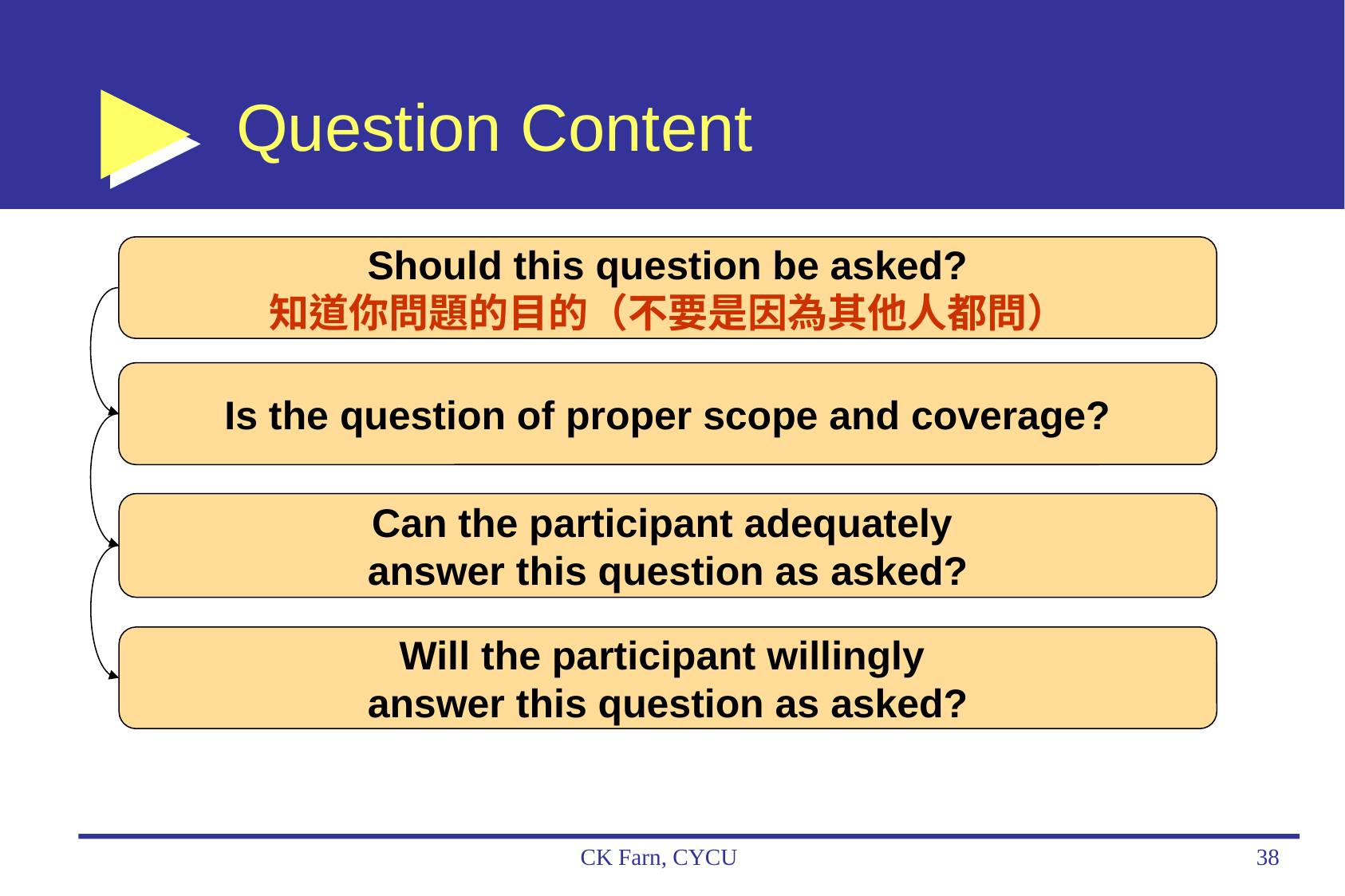

# Question Content
Should this question be asked?
知道你問題的目的（不要是因為其他人都問）
Is the question of proper scope and coverage?
Can the participant adequately
answer this question as asked?
Will the participant willingly
answer this question as asked?
CK Farn, CYCU
38